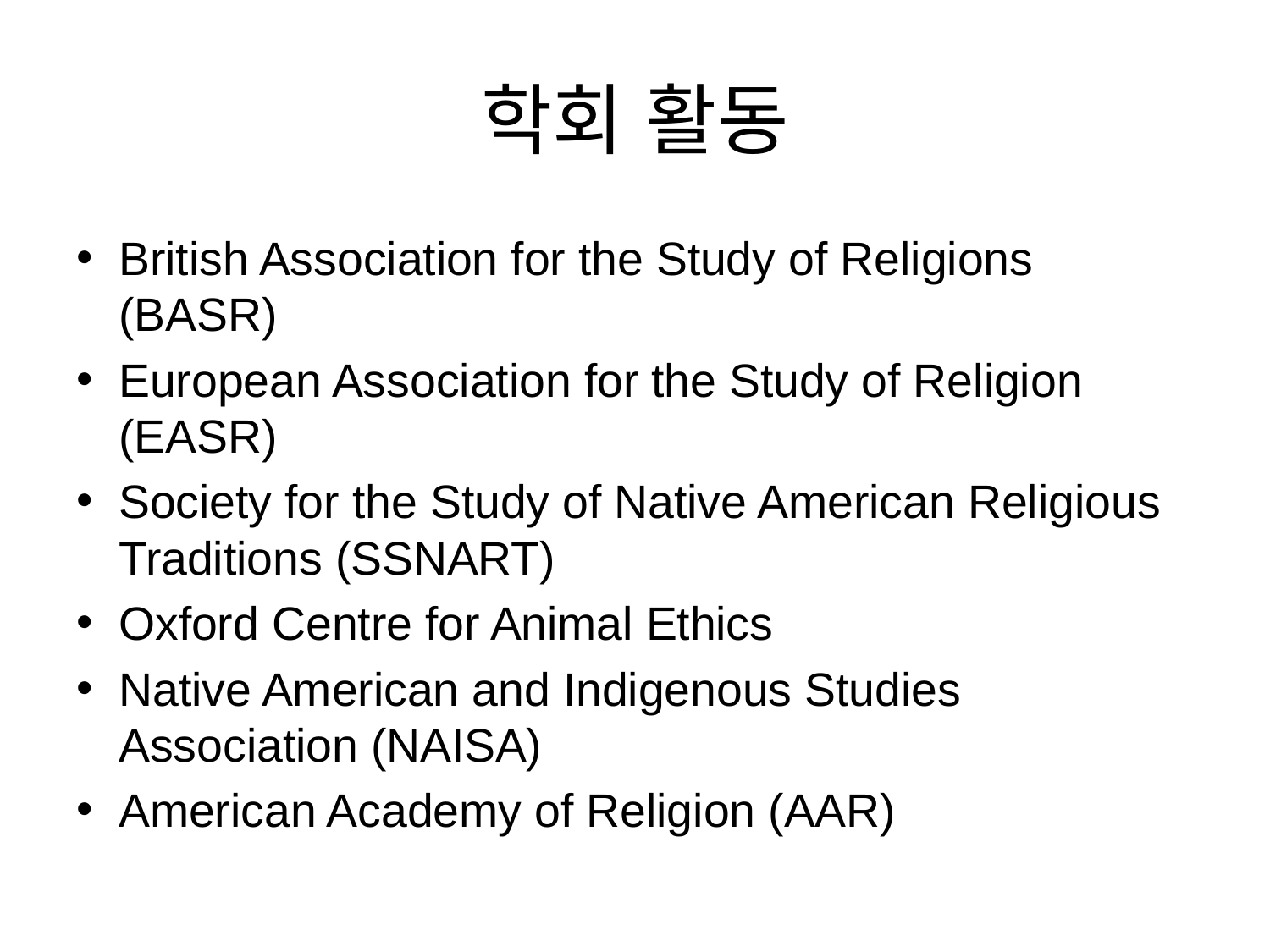

# 학회 활동
British Association for the Study of Religions (BASR)
European Association for the Study of Religion (EASR)
Society for the Study of Native American Religious Traditions (SSNART)
Oxford Centre for Animal Ethics
Native American and Indigenous Studies Association (NAISA)
American Academy of Religion (AAR)